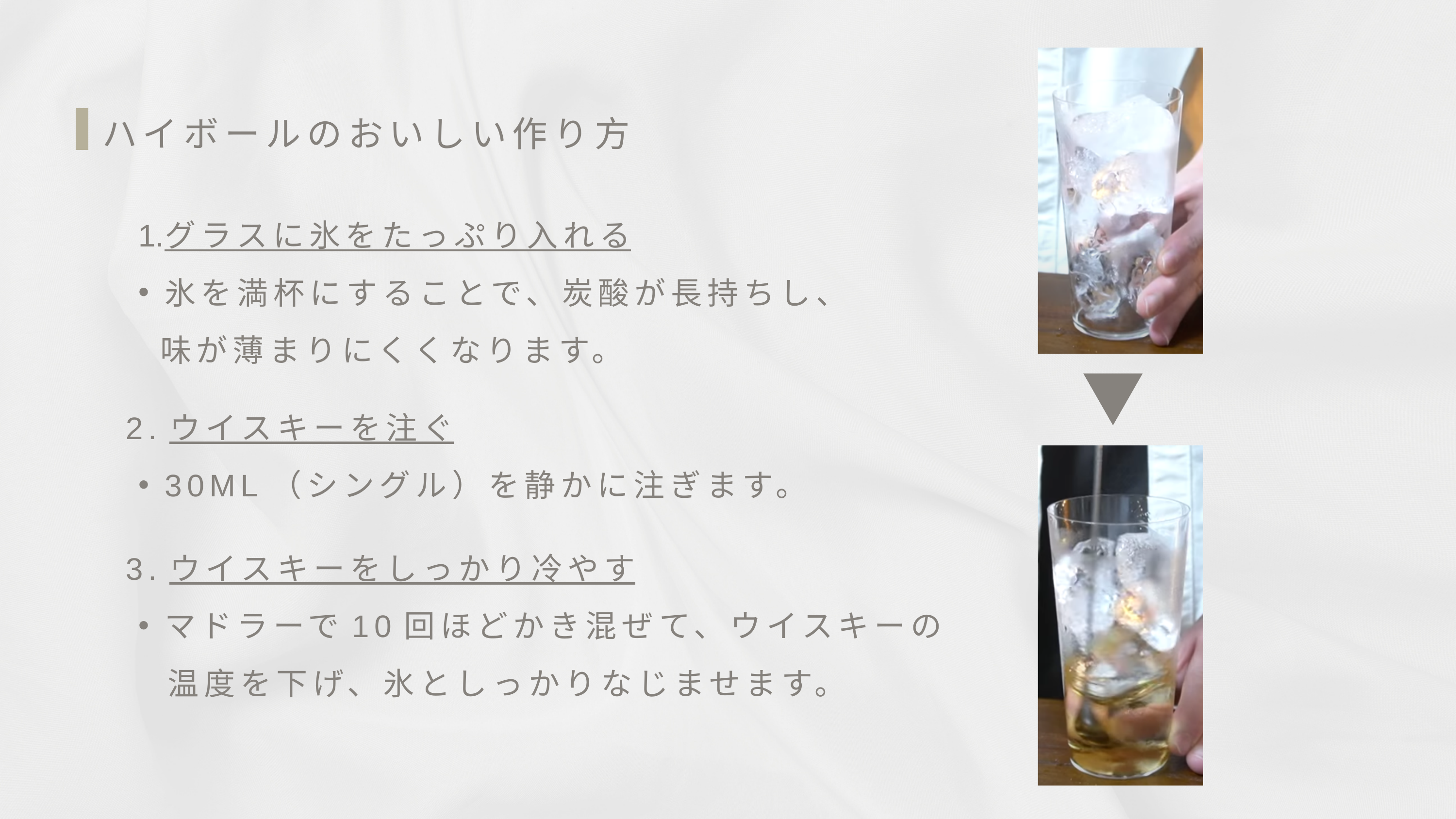

ハイボールのおいしい作り方

グラスに氷をたっぷり入れる
氷を満杯にすることで、炭酸が長持ちし、
　 味が薄まりにくくなります。

 2.ウイスキーを注ぐ
30ML（シングル）を静かに注ぎます。

 3.ウイスキーをしっかり冷やす
マドラーで10回ほどかき混ぜて、ウイスキーの
 　温度を下げ、氷としっかりなじませます。